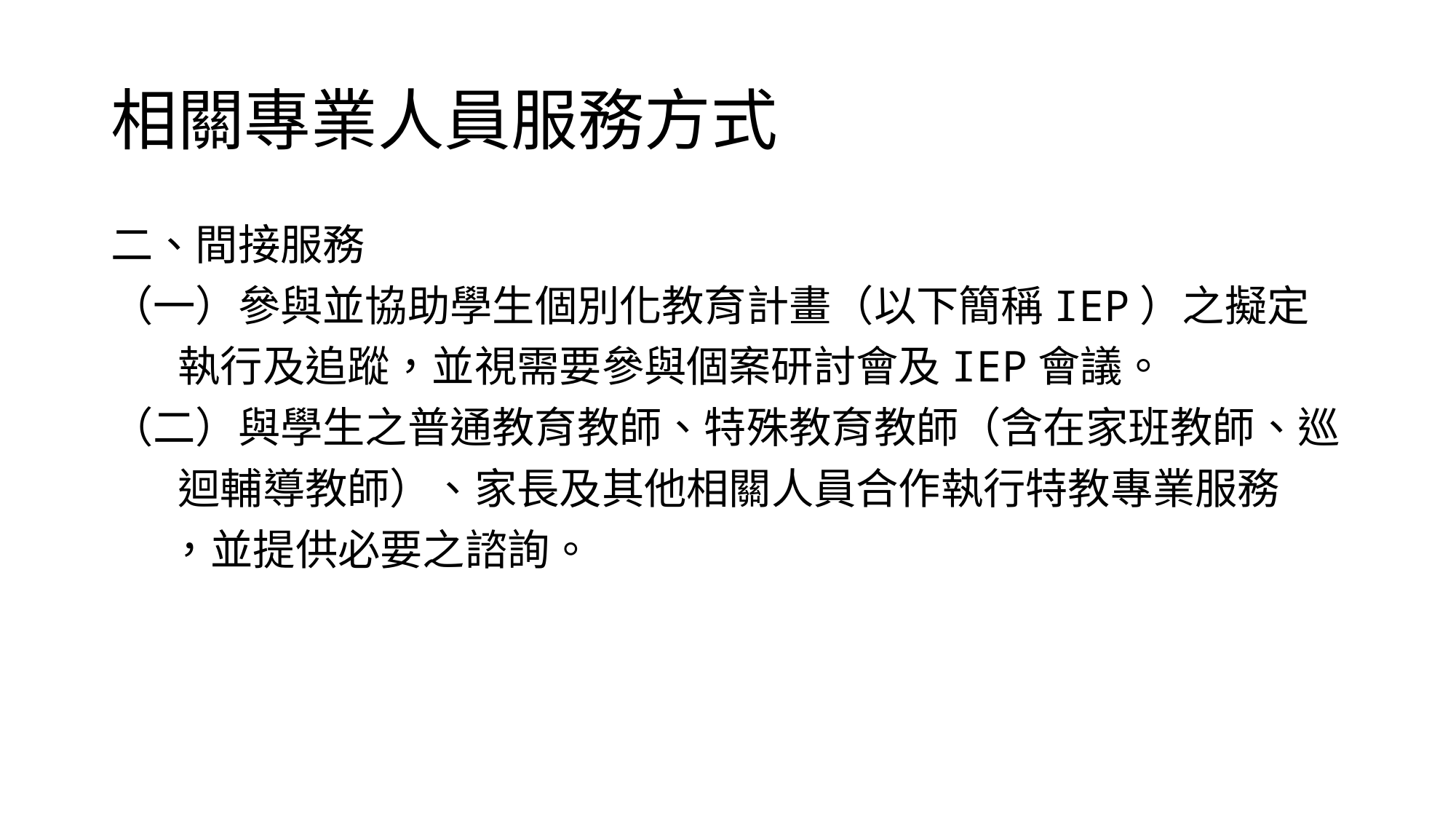

# 相關專業人員服務方式
二、間接服務
（一）參與並協助學生個別化教育計畫（以下簡稱IEP）之擬定
      執行及追蹤，並視需要參與個案研討會及IEP會議。
（二）與學生之普通教育教師、特殊教育教師（含在家班教師、巡
      迴輔導教師）、家長及其他相關人員合作執行特教專業服務
     ，並提供必要之諮詢。